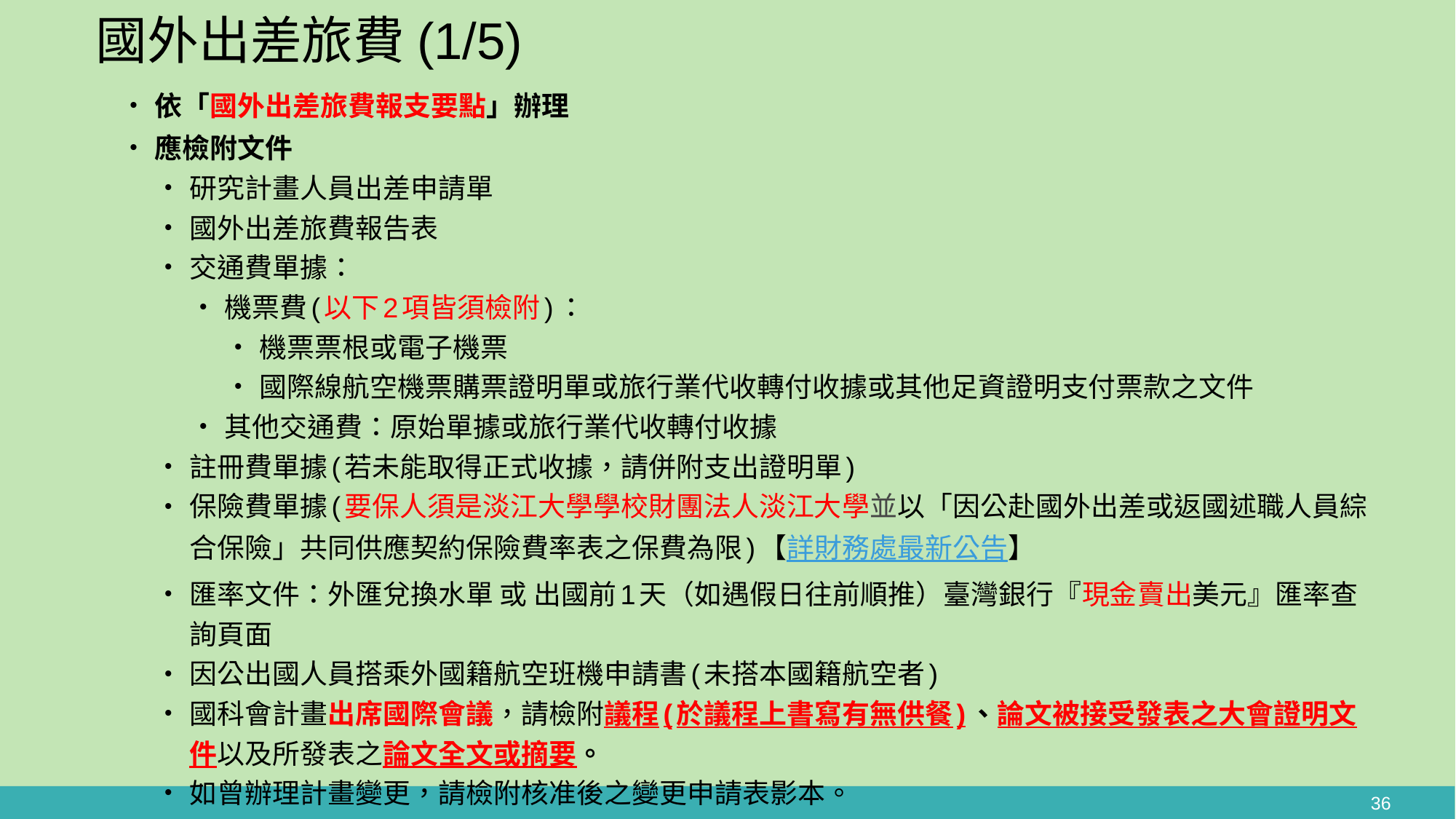

# 國外出差旅費(1/5)
依「國外出差旅費報支要點」辦理
應檢附文件
研究計畫人員出差申請單
國外出差旅費報告表
交通費單據：
機票費(以下2項皆須檢附)：
機票票根或電子機票
國際線航空機票購票證明單或旅行業代收轉付收據或其他足資證明支付票款之文件
其他交通費：原始單據或旅行業代收轉付收據
註冊費單據(若未能取得正式收據，請併附支出證明單)
保險費單據(要保人須是淡江大學學校財團法人淡江大學並以「因公赴國外出差或返國述職人員綜合保險」共同供應契約保險費率表之保費為限)【詳財務處最新公告】
匯率文件：外匯兌換水單 或 出國前1天（如遇假日往前順推）臺灣銀行『現金賣出美元』匯率查詢頁面
因公出國人員搭乘外國籍航空班機申請書(未搭本國籍航空者)
國科會計畫出席國際會議，請檢附議程(於議程上書寫有無供餐)、論文被接受發表之大會證明文件以及所發表之論文全文或摘要。
如曾辦理計畫變更，請檢附核准後之變更申請表影本。
36